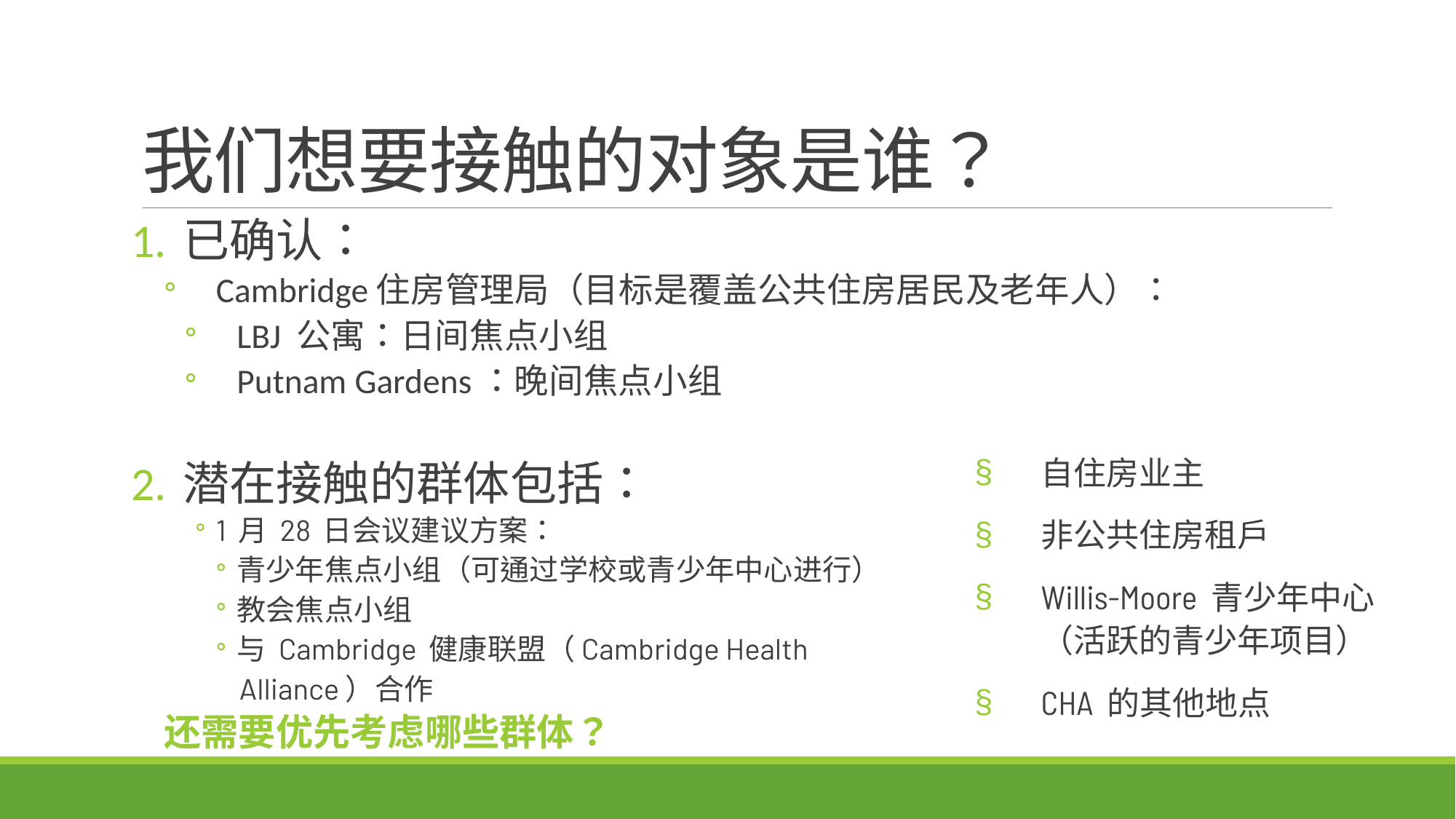

# 我们想要接触的对象是谁？
已确认：
Cambridge住房管理局（目标是覆盖公共住房居民及老年人）：
LBJ 公寓：日间焦点小组
Putnam Gardens：晚间焦点小组
潜在接触的群体包括：
1 月 28 日会议建议方案：
青少年焦点小组（可通过学校或青少年中心进行）
教会焦点小组
与 Cambridge 健康联盟（Cambridge Health
    Alliance）合作
还需要优先考虑哪些群体？

自住房业主
非公共住房租户
Willis-Moore 青少年中心（活跃的青少年项目）
CHA 的其他地点